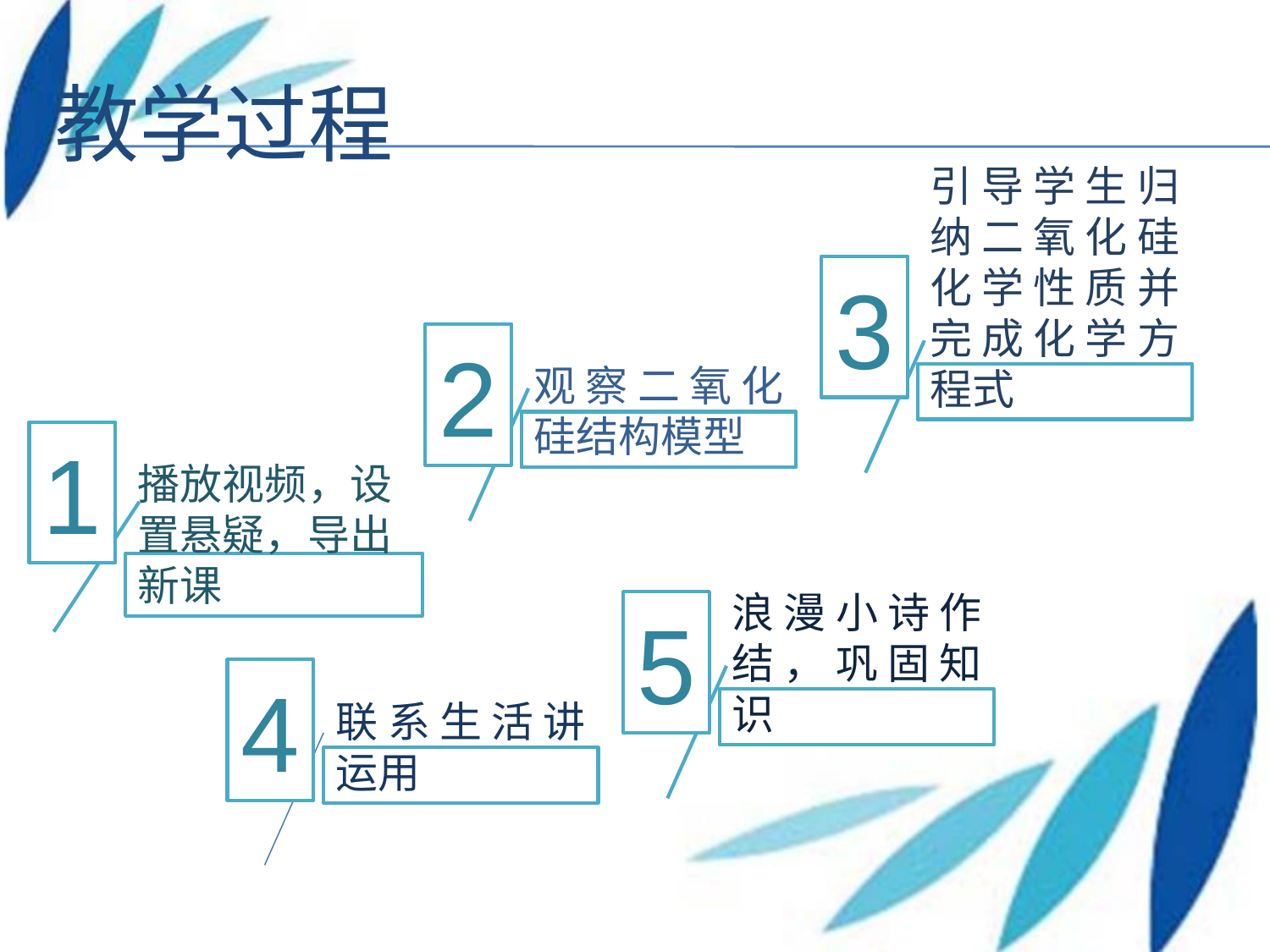

# 教学过程
3
2
引导学生归纳二氧化硅化学性质并完成化学方程式
观察二氧化硅结构模型
1
播放视频，设置悬疑，导出新课
5
4
浪漫小诗作结，巩固知识
联系生活讲运用